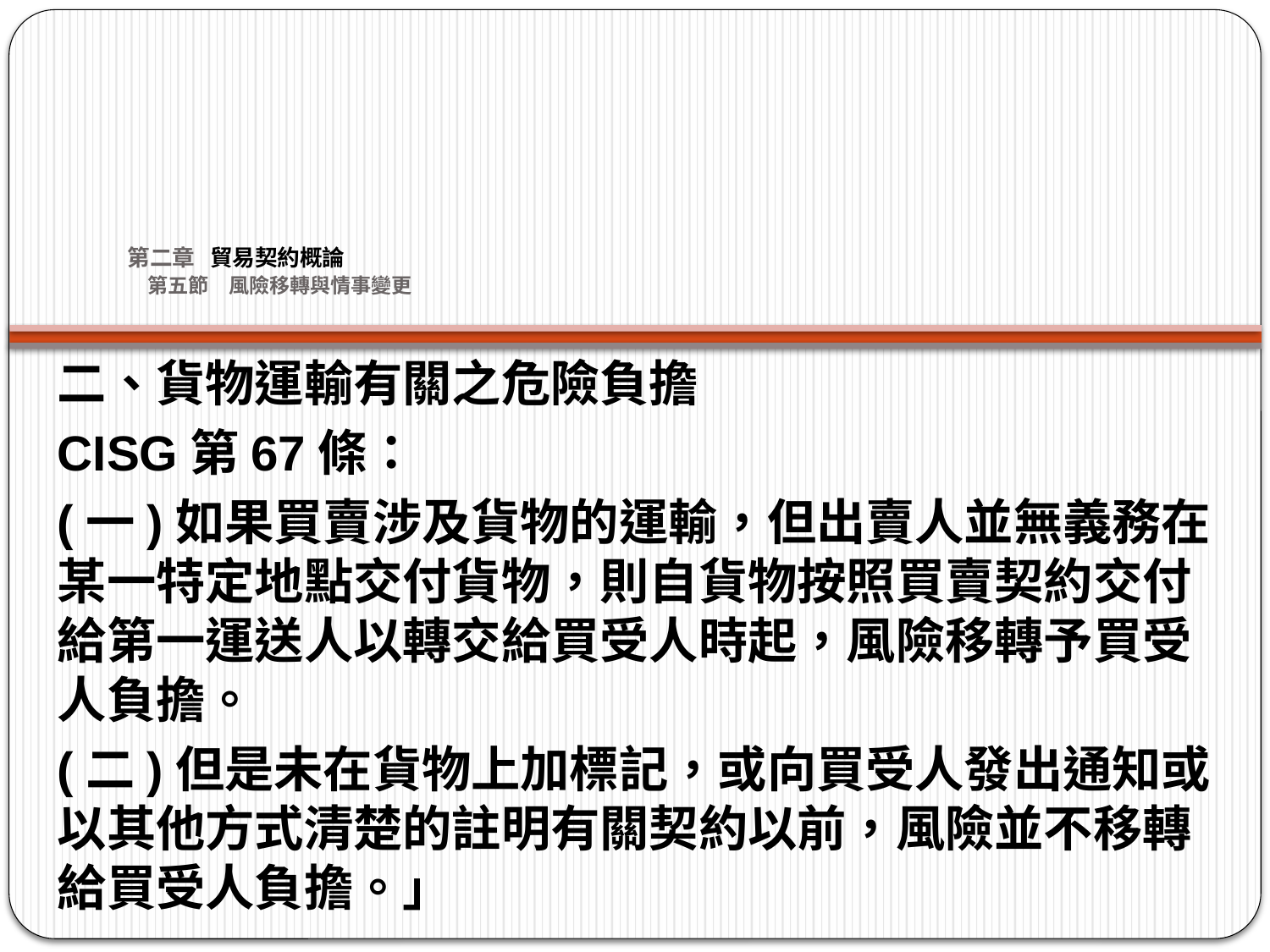

# 第二章   貿易契約概論 第五節　風險移轉與情事變更
二、貨物運輸有關之危險負擔
CISG第67條：
(一)如果買賣涉及貨物的運輸，但出賣人並無義務在某一特定地點交付貨物，則自貨物按照買賣契約交付給第一運送人以轉交給買受人時起，風險移轉予買受人負擔。
(二)但是未在貨物上加標記，或向買受人發出通知或以其他方式清楚的註明有關契約以前，風險並不移轉給買受人負擔。」